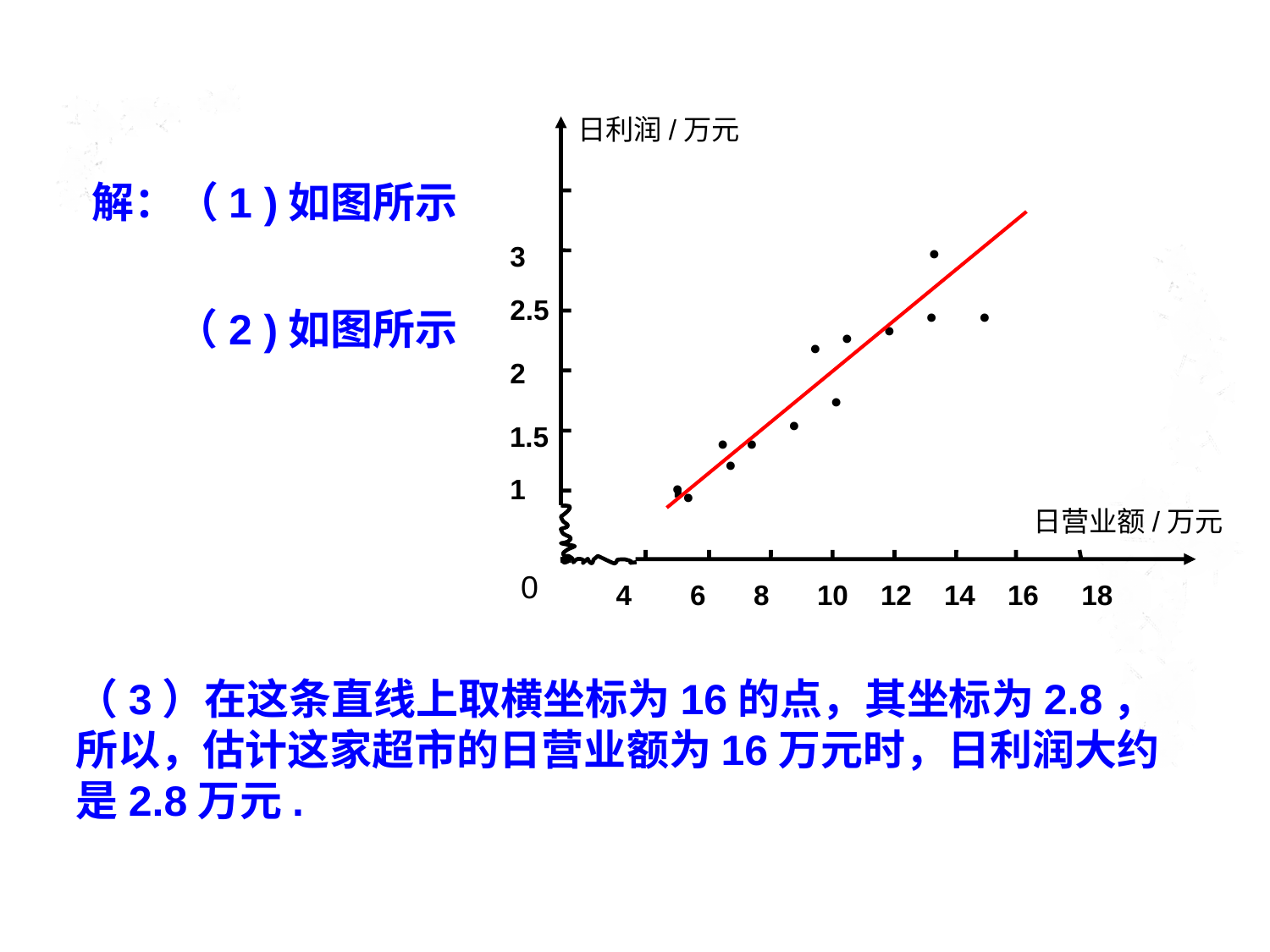

日利润/万元

·
3

·
·
·
2.5
·
·

2
·

·
·
·
1.5
·

·
·
·
1

日营业额/万元

0
4
6
8
10
12
14
16
18
解：（1 )如图所示

（2 )如图所示
（3）在这条直线上取横坐标为16的点，其坐标为2.8，所以，估计这家超市的日营业额为16万元时，日利润大约是2.8万元.